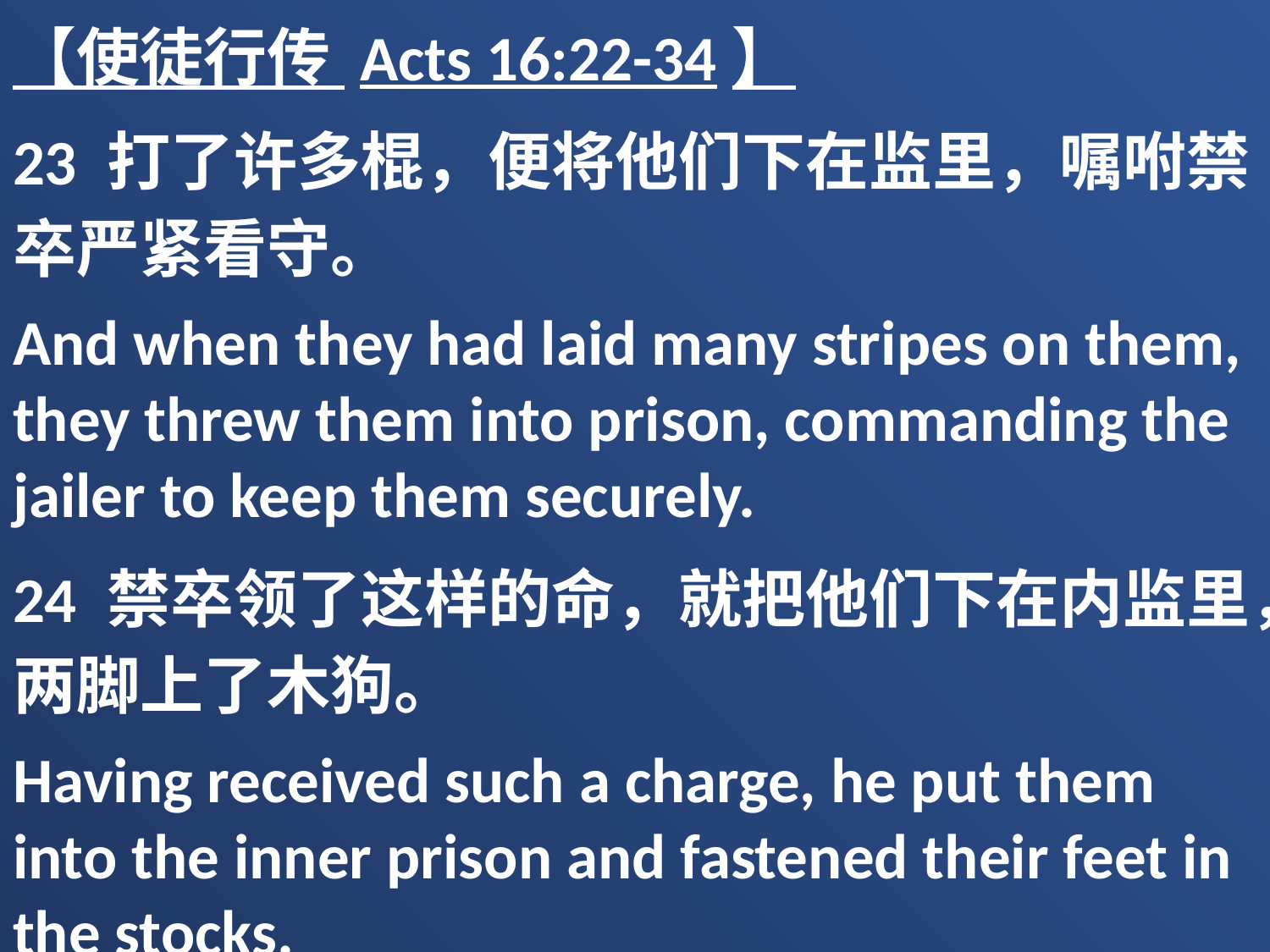

【使徒行传 Acts 16:22-34】
23 打了许多棍，便将他们下在监里，嘱咐禁卒严紧看守。
And when they had laid many stripes on them, they threw them into prison, commanding the jailer to keep them securely.
24 禁卒领了这样的命，就把他们下在内监里，两脚上了木狗。
Having received such a charge, he put them into the inner prison and fastened their feet in the stocks.